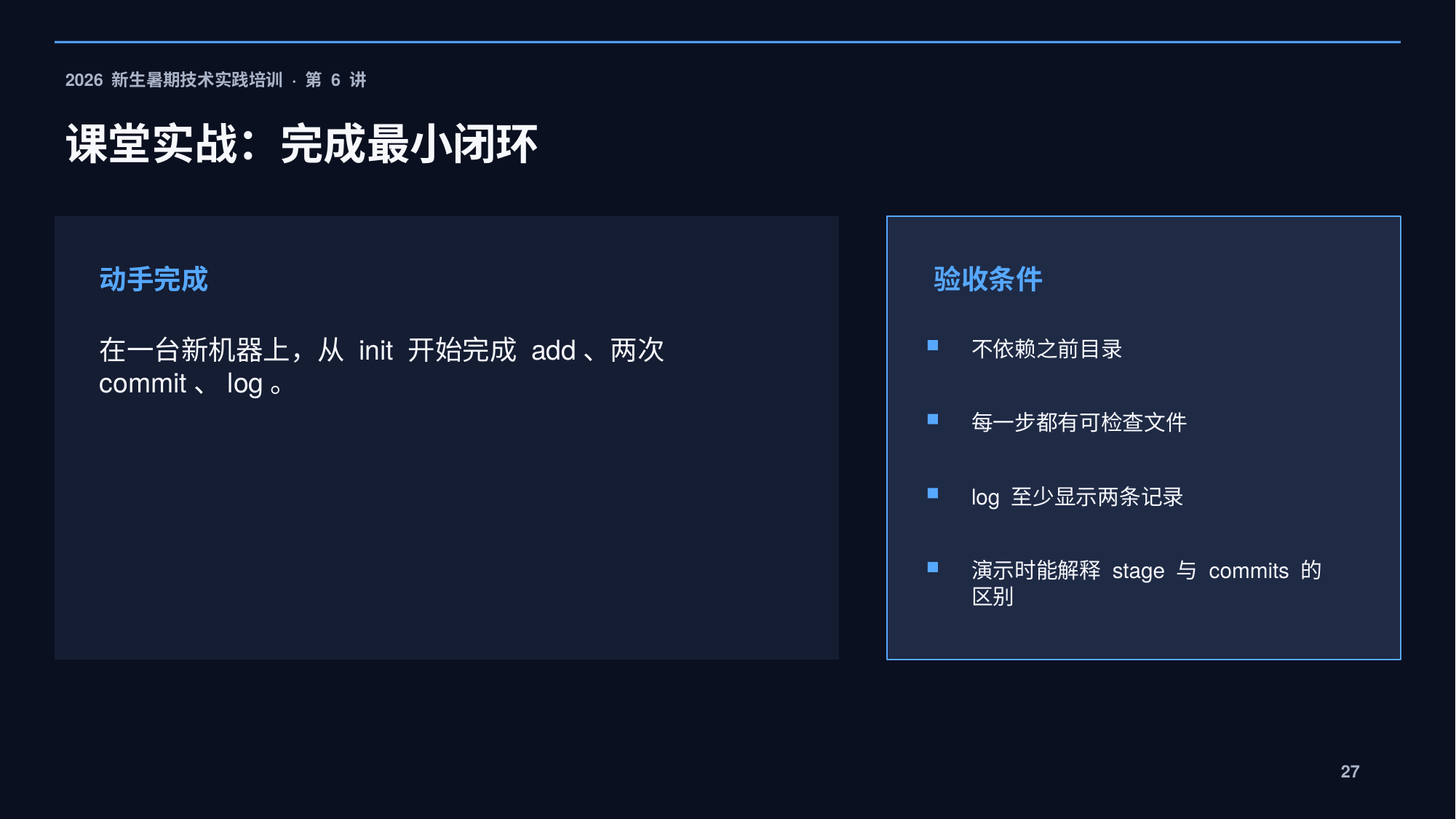

2026 新生暑期技术实践培训 · 第 6 讲
课堂实战：完成最小闭环

动手完成
验收条件
在一台新机器上，从 init 开始完成 add、两次 commit、log。
不依赖之前目录

每一步都有可检查文件

log 至少显示两条记录

演示时能解释 stage 与 commits 的区别

27